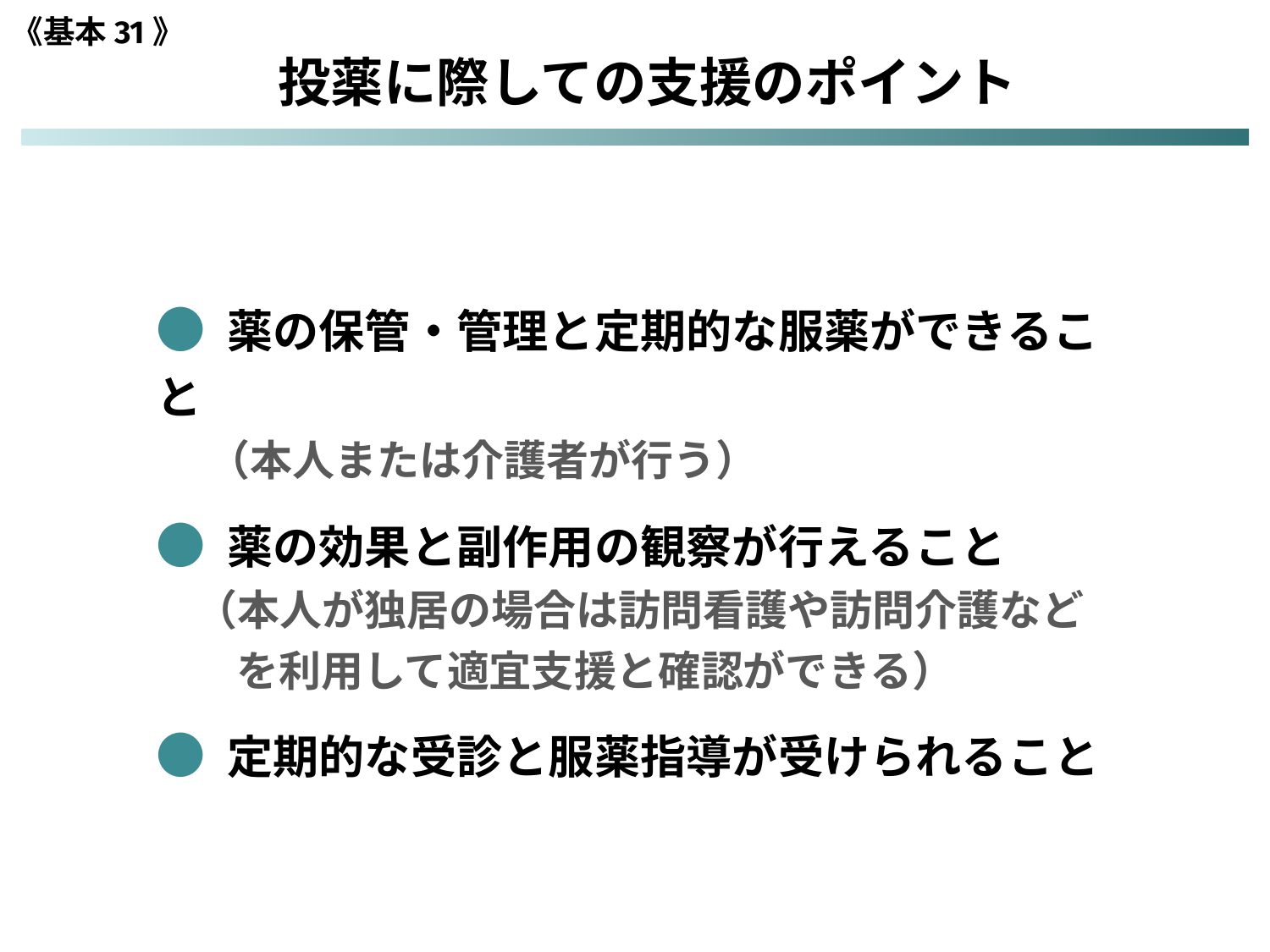

《基本31》
投薬に際しての支援のポイント

● 薬の保管・管理と定期的な服薬ができること
　 （本人または介護者が行う）

● 薬の効果と副作用の観察が行えること
   （本人が独居の場合は訪問看護や訪問介護など
　    を利用して適宜支援と確認ができる）

● 定期的な受診と服薬指導が受けられること